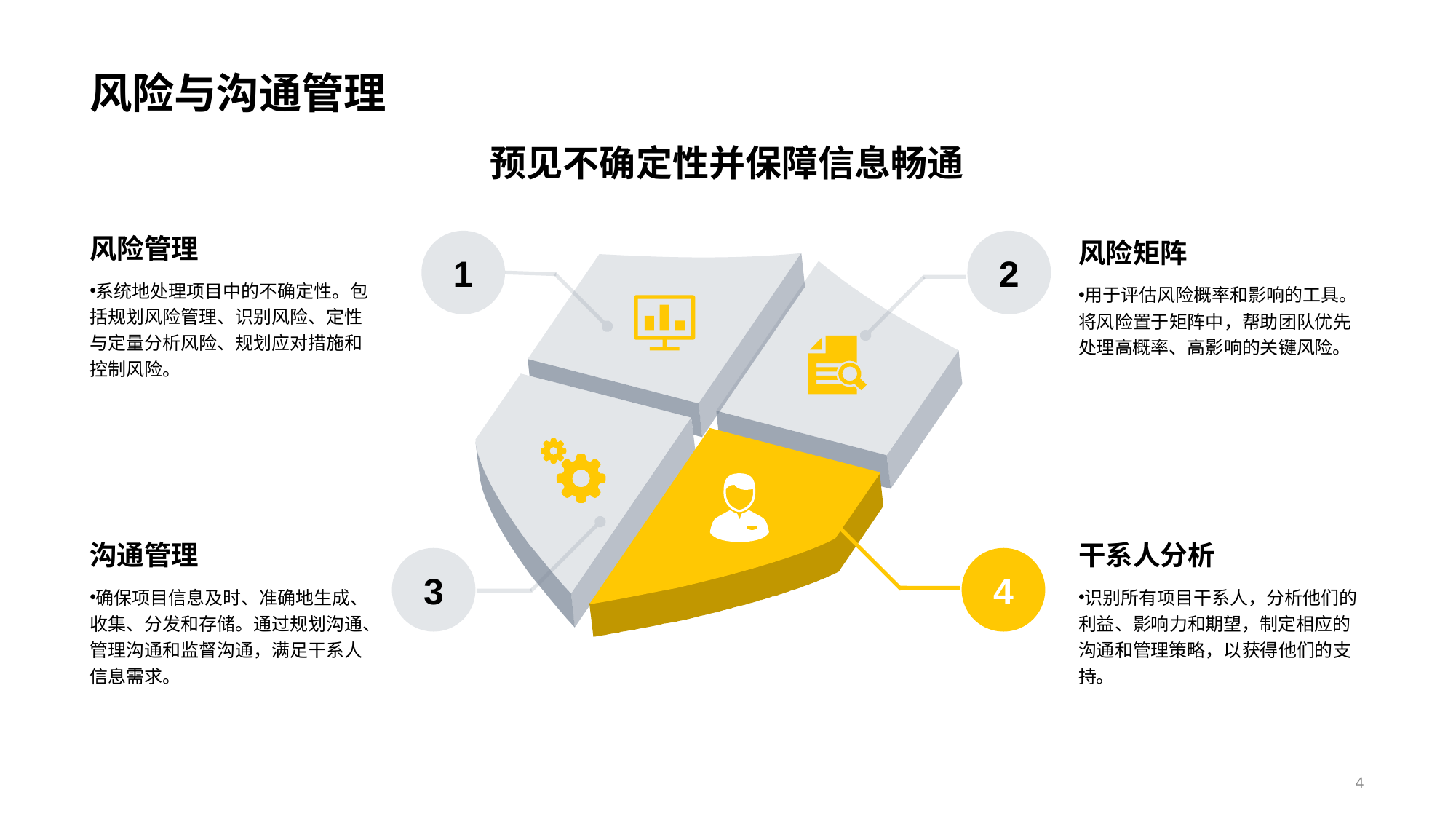

风险与沟通管理
预见不确定性并保障信息畅通
风险管理
1
系统地处理项目中的不确定性。包括规划风险管理、识别风险、定性与定量分析风险、规划应对措施和控制风险。

风险矩阵
2
用于评估风险概率和影响的工具。将风险置于矩阵中，帮助团队优先处理高概率、高影响的关键风险。

沟通管理
3
确保项目信息及时、准确地生成、收集、分发和存储。通过规划沟通、管理沟通和监督沟通，满足干系人信息需求。

干系人分析
4
识别所有项目干系人，分析他们的利益、影响力和期望，制定相应的沟通和管理策略，以获得他们的支持。

4